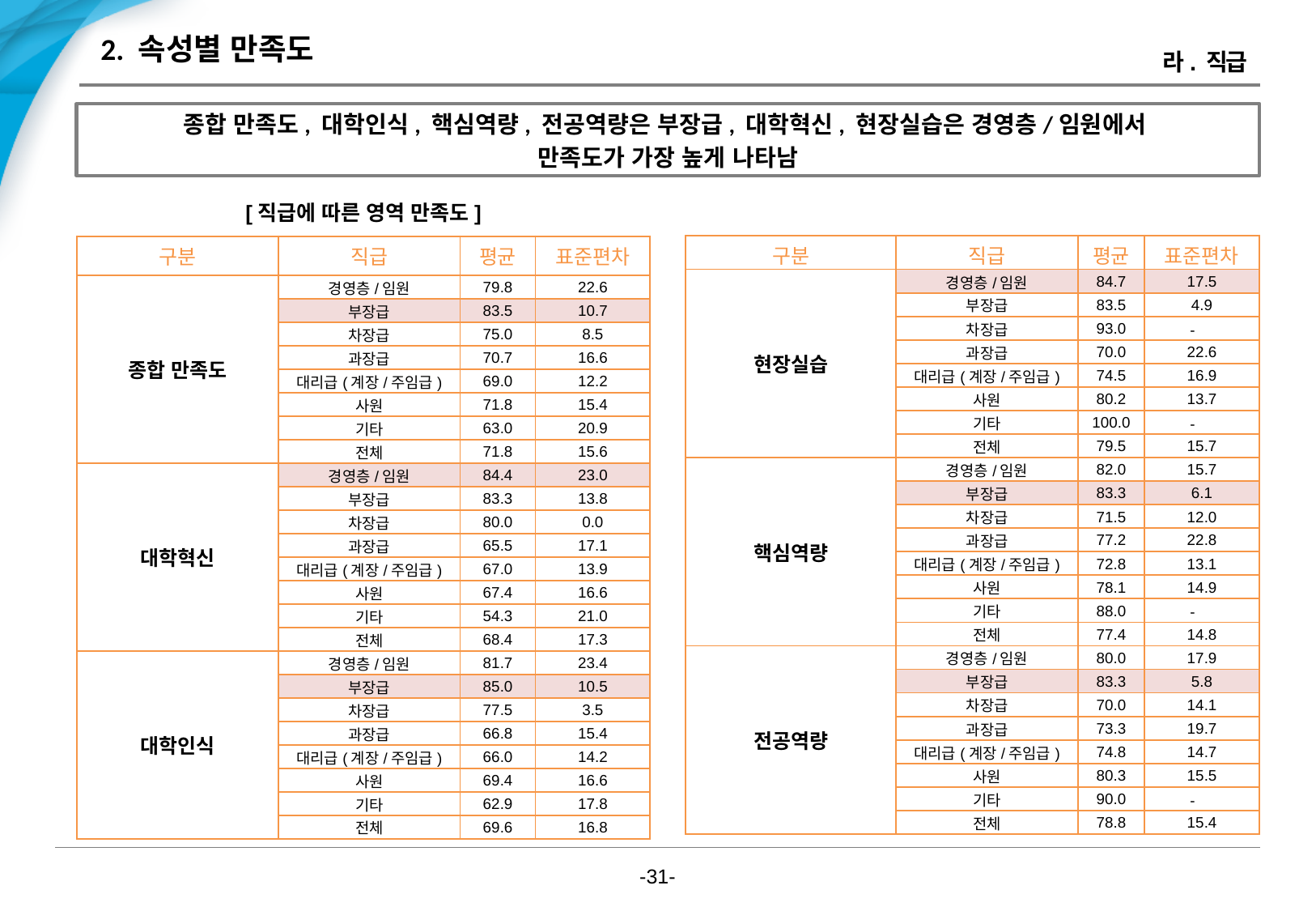

# 2. 속성별 만족도
라. 직급
종합 만족도, 대학인식, 핵심역량, 전공역량은 부장급, 대학혁신, 현장실습은 경영층/임원에서
만족도가 가장 높게 나타남
[직급에 따른 영역 만족도]
| 구분 | 직급 | 평균 | 표준편차 |
| --- | --- | --- | --- |
| 현장실습 | 경영층/임원 | 84.7 | 17.5 |
|  | 부장급 | 83.5 | 4.9 |
|  | 차장급 | 93.0 | - |
|  | 과장급 | 70.0 | 22.6 |
|  | 대리급(계장/주임급) | 74.5 | 16.9 |
|  | 사원 | 80.2 | 13.7 |
|  | 기타 | 100.0 | - |
|  | 전체 | 79.5 | 15.7 |
| 핵심역량 | 경영층/임원 | 82.0 | 15.7 |
|  | 부장급 | 83.3 | 6.1 |
|  | 차장급 | 71.5 | 12.0 |
|  | 과장급 | 77.2 | 22.8 |
|  | 대리급(계장/주임급) | 72.8 | 13.1 |
|  | 사원 | 78.1 | 14.9 |
|  | 기타 | 88.0 | - |
|  | 전체 | 77.4 | 14.8 |
| 전공역량 | 경영층/임원 | 80.0 | 17.9 |
|  | 부장급 | 83.3 | 5.8 |
|  | 차장급 | 70.0 | 14.1 |
|  | 과장급 | 73.3 | 19.7 |
|  | 대리급(계장/주임급) | 74.8 | 14.7 |
|  | 사원 | 80.3 | 15.5 |
|  | 기타 | 90.0 | - |
|  | 전체 | 78.8 | 15.4 |
| 구분 | 직급 | 평균 | 표준편차 |
| --- | --- | --- | --- |
| 종합 만족도 | 경영층/임원 | 79.8 | 22.6 |
|  | 부장급 | 83.5 | 10.7 |
|  | 차장급 | 75.0 | 8.5 |
|  | 과장급 | 70.7 | 16.6 |
|  | 대리급(계장/주임급) | 69.0 | 12.2 |
|  | 사원 | 71.8 | 15.4 |
|  | 기타 | 63.0 | 20.9 |
|  | 전체 | 71.8 | 15.6 |
| 대학혁신 | 경영층/임원 | 84.4 | 23.0 |
|  | 부장급 | 83.3 | 13.8 |
|  | 차장급 | 80.0 | 0.0 |
|  | 과장급 | 65.5 | 17.1 |
|  | 대리급(계장/주임급) | 67.0 | 13.9 |
|  | 사원 | 67.4 | 16.6 |
|  | 기타 | 54.3 | 21.0 |
|  | 전체 | 68.4 | 17.3 |
| 대학인식 | 경영층/임원 | 81.7 | 23.4 |
|  | 부장급 | 85.0 | 10.5 |
|  | 차장급 | 77.5 | 3.5 |
|  | 과장급 | 66.8 | 15.4 |
|  | 대리급(계장/주임급) | 66.0 | 14.2 |
|  | 사원 | 69.4 | 16.6 |
|  | 기타 | 62.9 | 17.8 |
|  | 전체 | 69.6 | 16.8 |
-31-